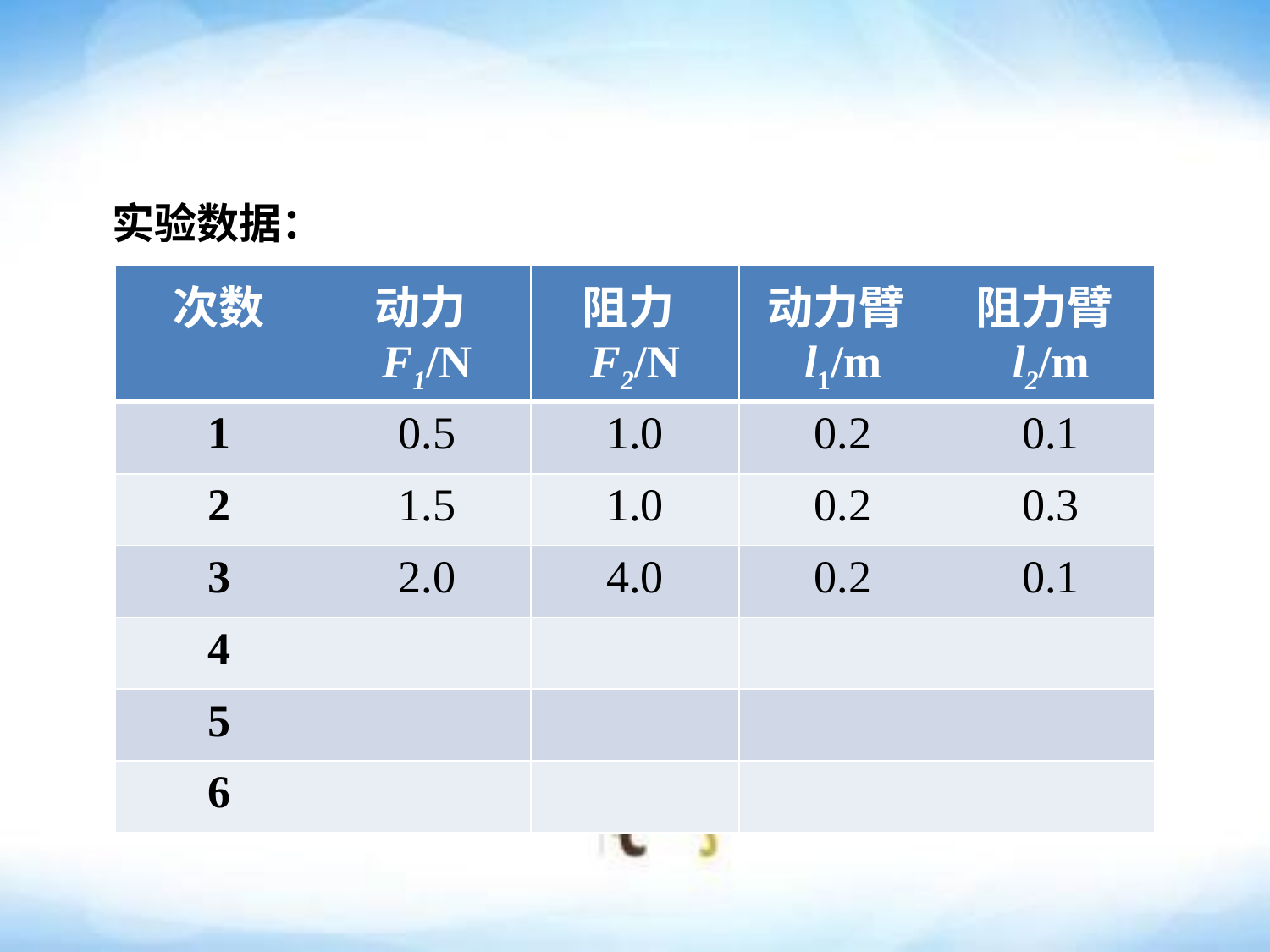

实验数据：
| 次数 | 动力F1/N | 阻力F2/N | 动力臂l1/m | 阻力臂l2/m |
| --- | --- | --- | --- | --- |
| 1 | 0.5 | 1.0 | 0.2 | 0.1 |
| 2 | 1.5 | 1.0 | 0.2 | 0.3 |
| 3 | 2.0 | 4.0 | 0.2 | 0.1 |
| 4 |  |  |  |  |
| 5 |  |  |  |  |
| 6 |  |  |  |  |